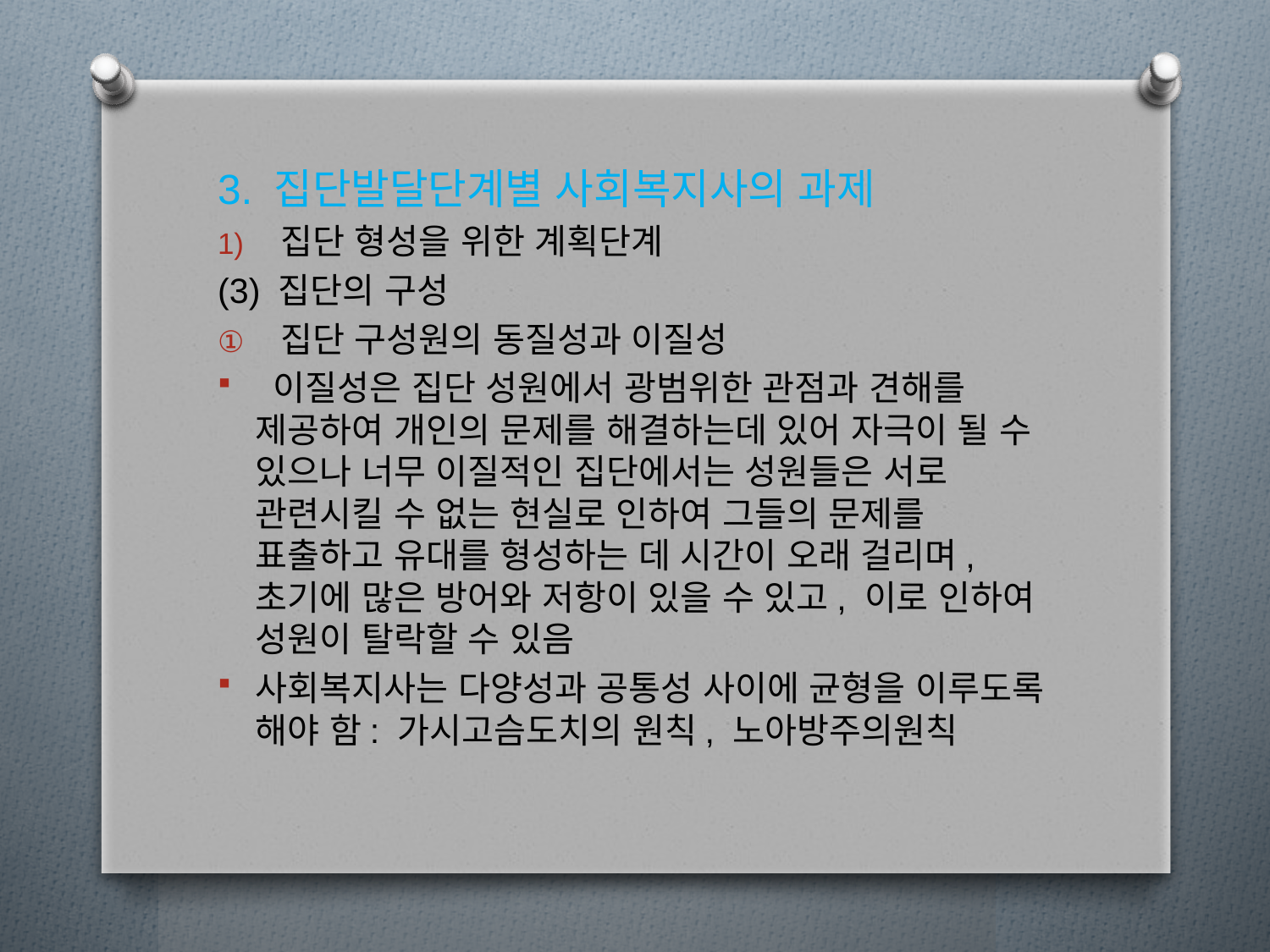

3. 집단발달단계별 사회복지사의 과제
집단 형성을 위한 계획단계
(3) 집단의 구성
집단 구성원의 동질성과 이질성
 이질성은 집단 성원에서 광범위한 관점과 견해를 제공하여 개인의 문제를 해결하는데 있어 자극이 될 수 있으나 너무 이질적인 집단에서는 성원들은 서로 관련시킬 수 없는 현실로 인하여 그들의 문제를 표출하고 유대를 형성하는 데 시간이 오래 걸리며, 초기에 많은 방어와 저항이 있을 수 있고, 이로 인하여 성원이 탈락할 수 있음
사회복지사는 다양성과 공통성 사이에 균형을 이루도록 해야 함: 가시고슴도치의 원칙, 노아방주의원칙